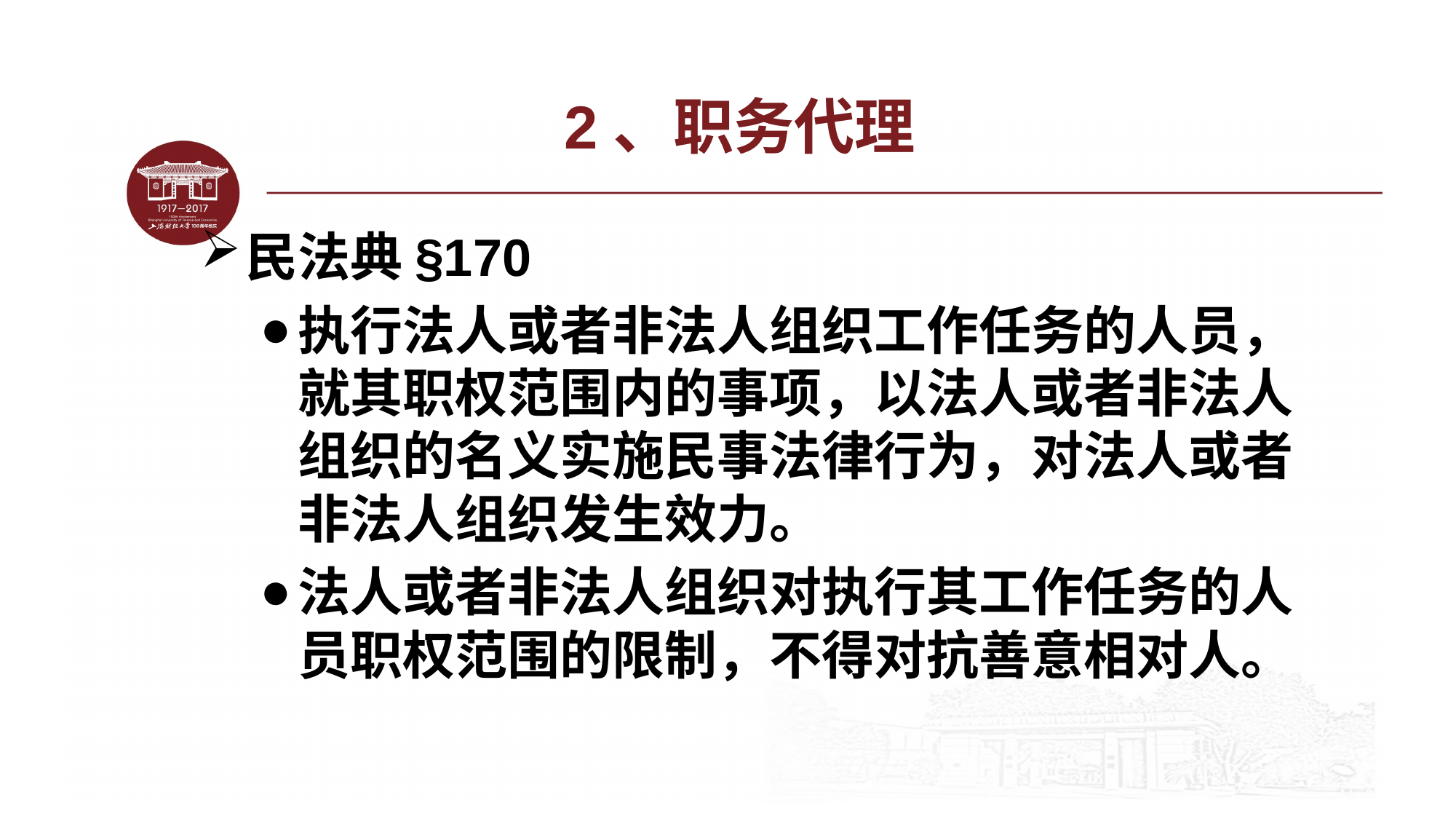

# 2、职务代理
民法典§170
执行法人或者非法人组织工作任务的人员，就其职权范围内的事项，以法人或者非法人组织的名义实施民事法律行为，对法人或者非法人组织发生效力。
法人或者非法人组织对执行其工作任务的人员职权范围的限制，不得对抗善意相对人。